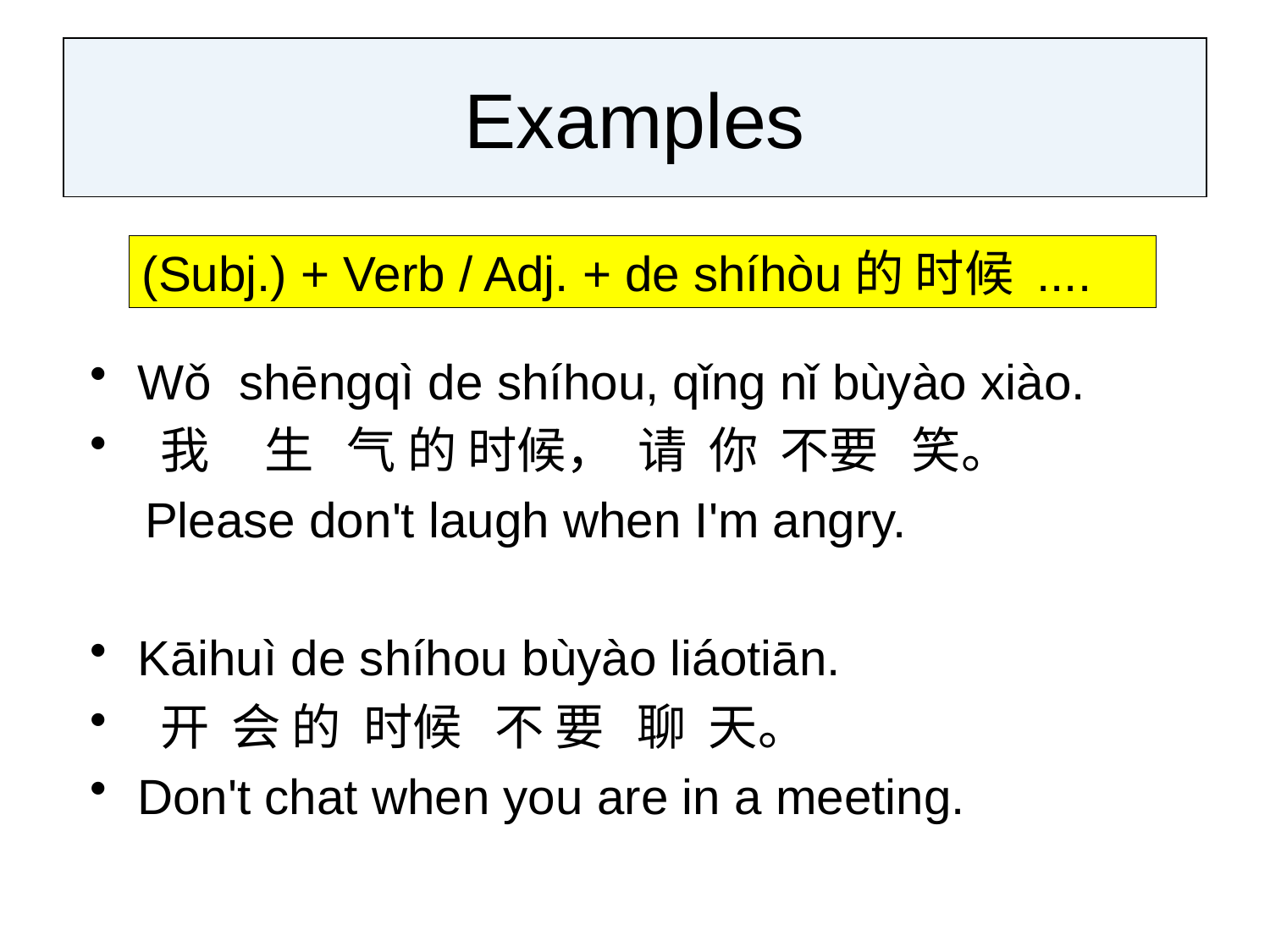

# Examples
(Subj.) + Verb / Adj. + de shíhòu的 时候 ....
Wǒ  shēngqì de shíhou, qǐng nǐ bùyào xiào.
 我     生   气 的 时候，  请  你  不要   笑。
    Please don't laugh when I'm angry.

Kāihuì de shíhou bùyào liáotiān.
 开  会 的  时候   不 要   聊  天。
Don't chat when you are in a meeting.